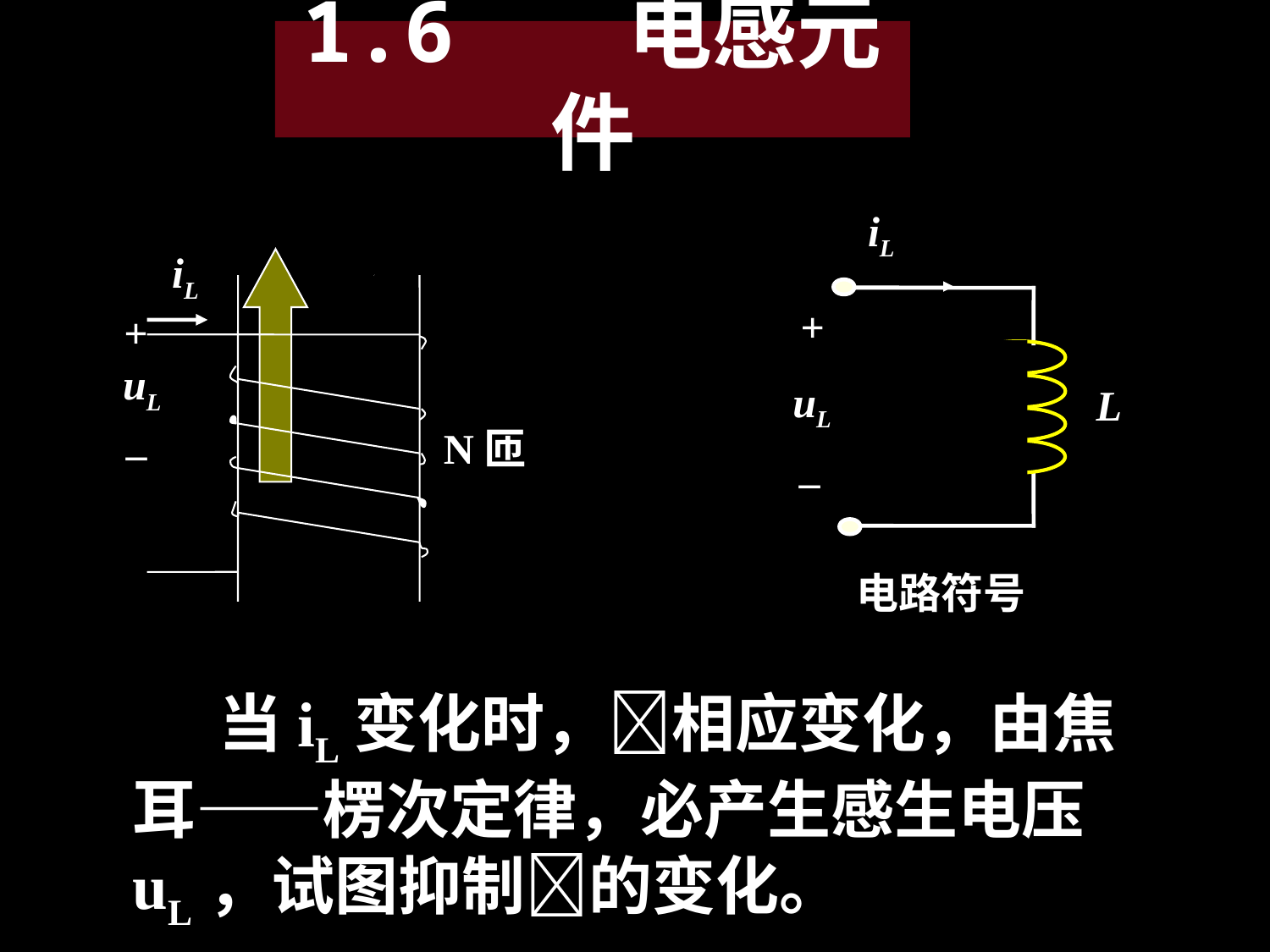

# 1.6   电感元件
iL
iL

+
+

uL

uL
L

N匝
–

–

电路符号

        当iL变化时，Ψ相应变化，由焦耳——楞次定律，必产生感生电压uL，试图抑制Ψ的变化。